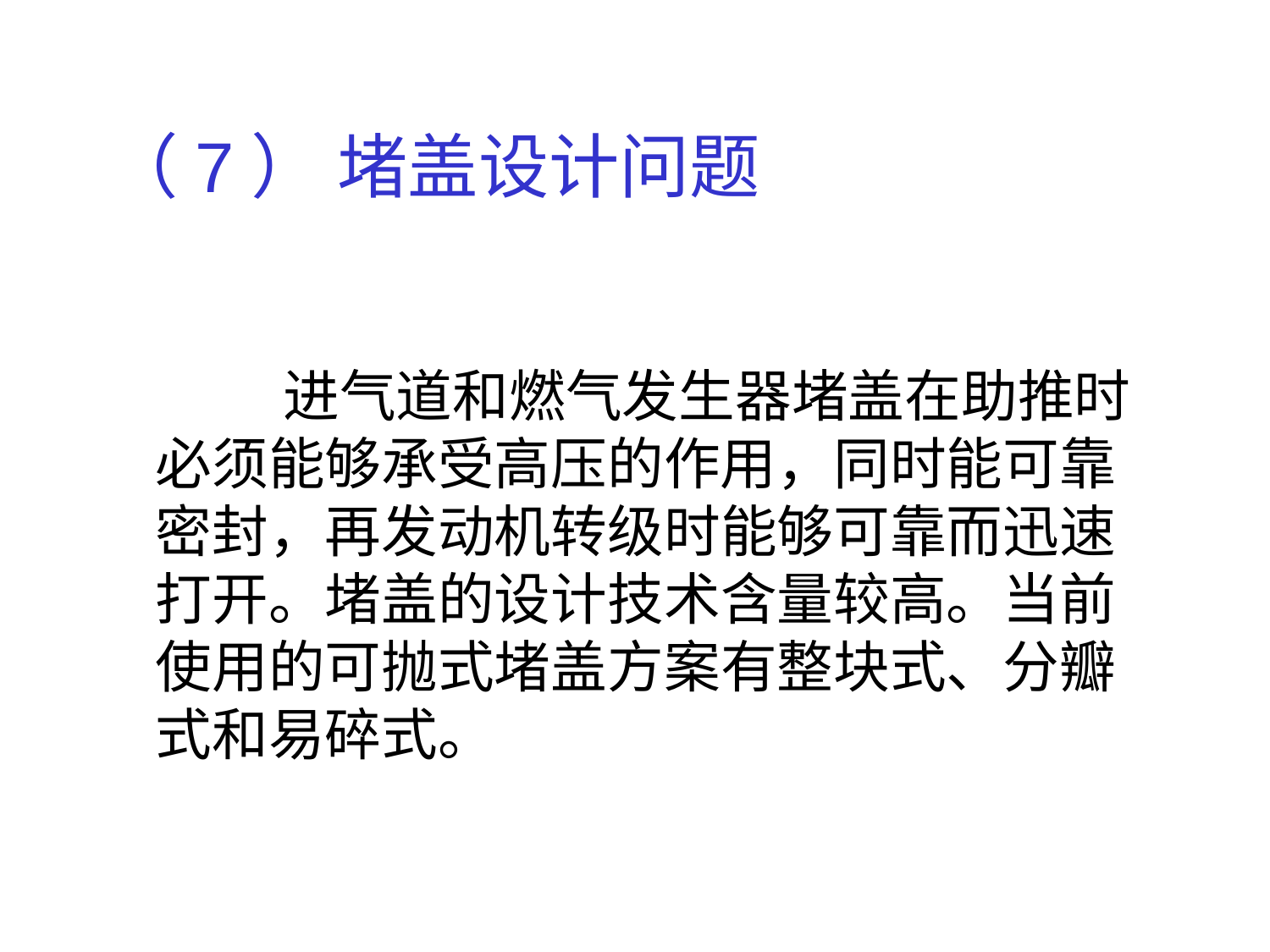

# （7） 堵盖设计问题

进气道和燃气发生器堵盖在助推时必须能够承受高压的作用，同时能可靠密封，再发动机转级时能够可靠而迅速打开。堵盖的设计技术含量较高。当前使用的可抛式堵盖方案有整块式、分瓣式和易碎式。